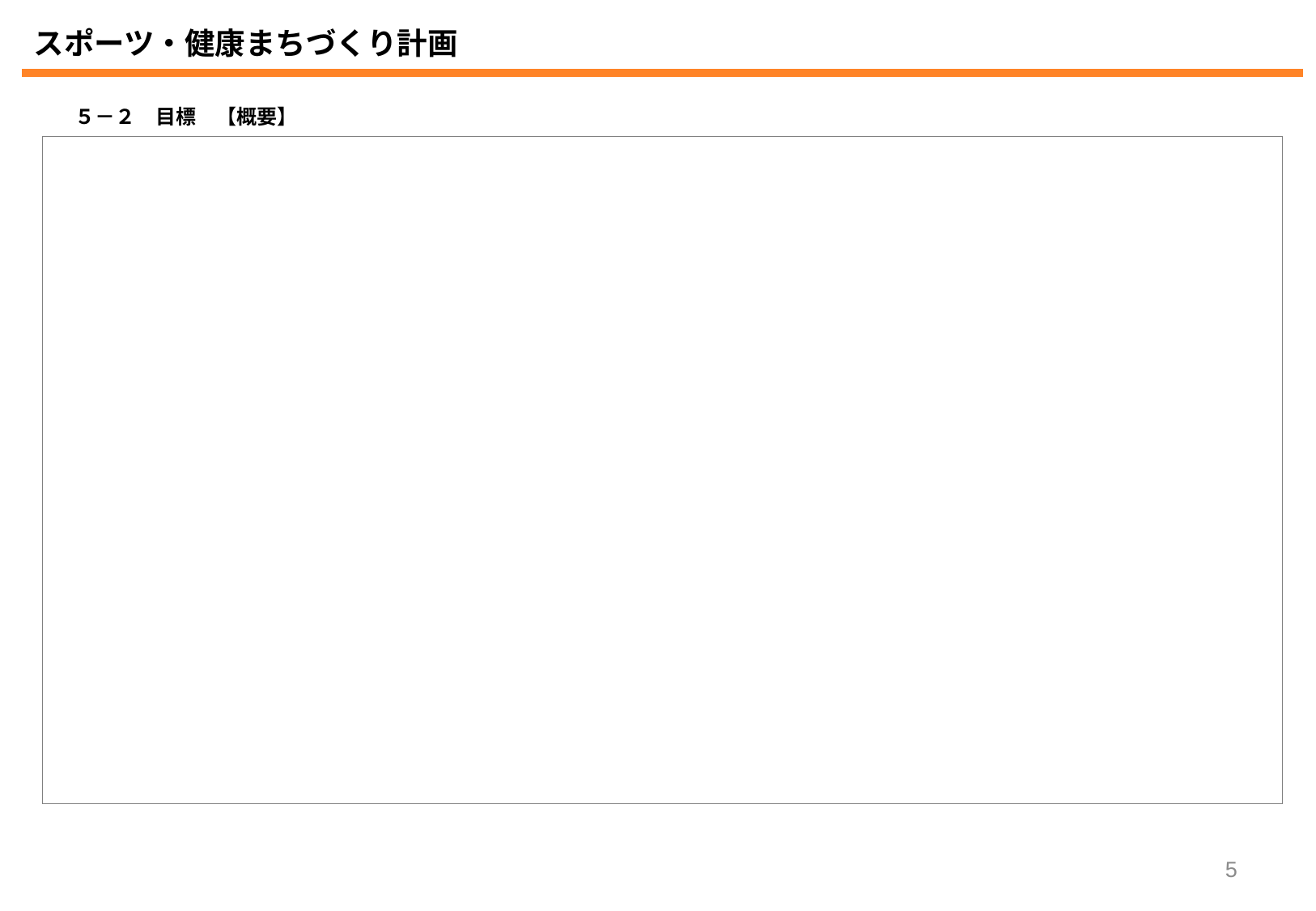

スポーツ・健康まちづくり計画
| ５－２　目標　【概要】 |
| --- |
|  |
5